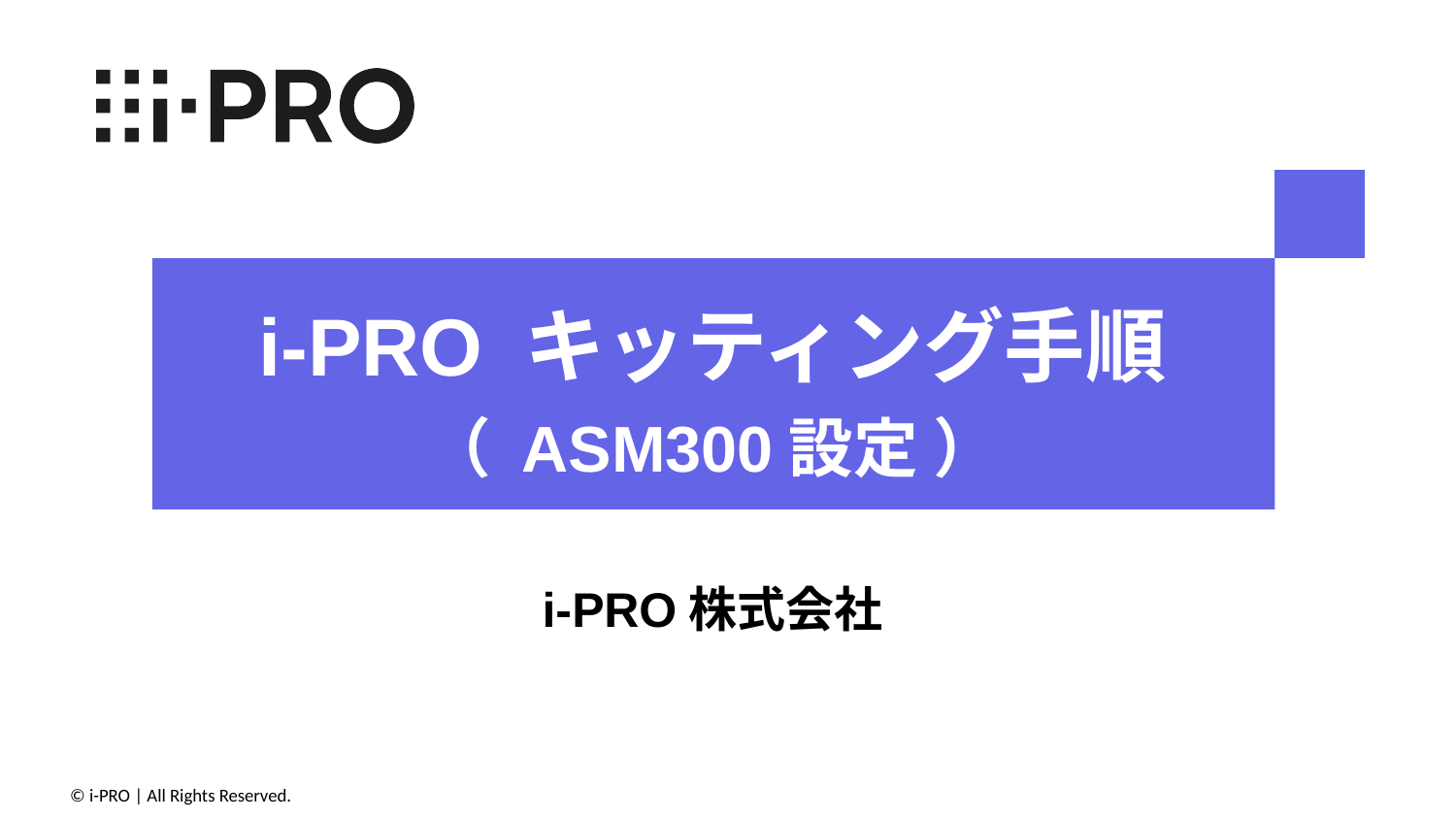

# i-PRO キッティング手順 （ ASM300設定 ）
i-PRO株式会社